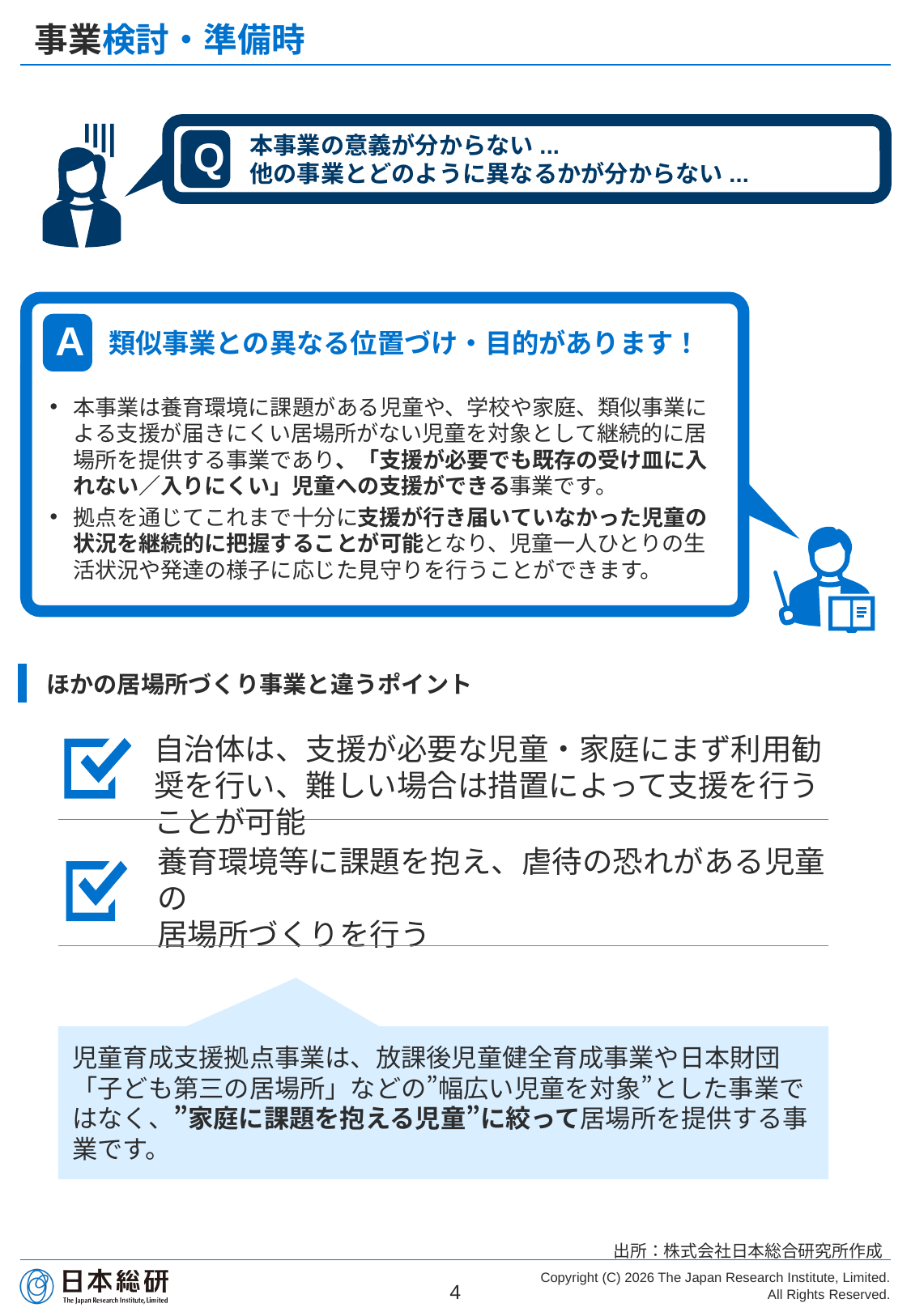

# 事業検討・準備時

Q
本事業の意義が分からない...
他の事業とどのように異なるかが分からない...

類似事業との異なる位置づけ・目的があります！
A
本事業は養育環境に課題がある児童や、学校や家庭、類似事業による支援が届きにくい居場所がない児童を対象として継続的に居場所を提供する事業であり、「支援が必要でも既存の受け皿に入れない／入りにくい」児童への支援ができる事業です。
拠点を通じてこれまで十分に支援が行き届いていなかった児童の状況を継続的に把握することが可能となり、児童一人ひとりの生活状況や発達の様子に応じた見守りを行うことができます。

| ほかの居場所づくり事業と違うポイント |
| --- |

自治体は、支援が必要な児童・家庭にまず利用勧奨を行い、難しい場合は措置によって支援を行うことが可能
養育環境等に課題を抱え、虐待の恐れがある児童の
居場所づくりを行う

児童育成支援拠点事業は、放課後児童健全育成事業や日本財団「子ども第三の居場所」などの”幅広い児童を対象”とした事業ではなく、”家庭に課題を抱える児童”に絞って居場所を提供する事業です。
出所：株式会社日本総合研究所作成